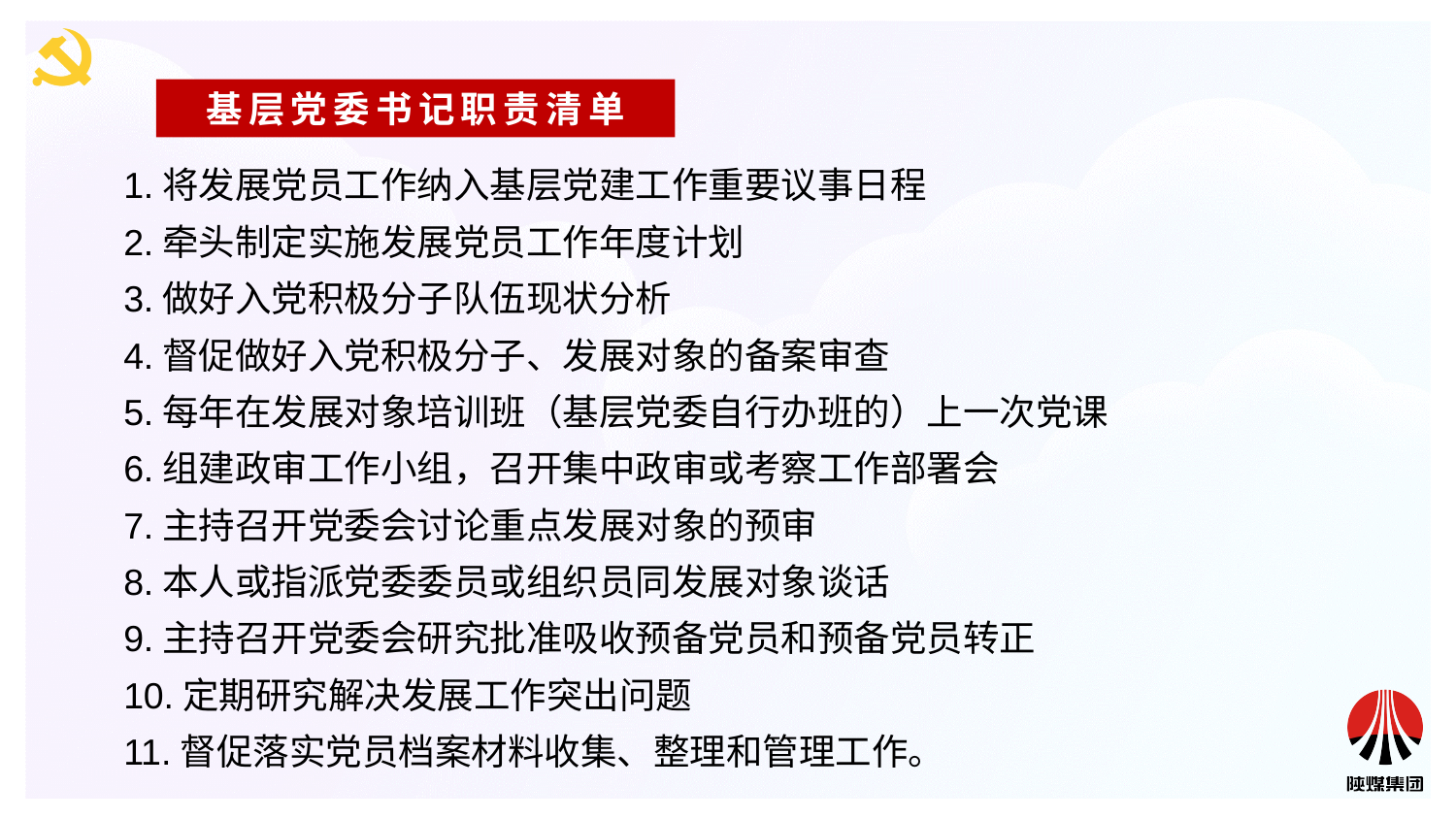

基层党委书记职责清单
1.将发展党员工作纳入基层党建工作重要议事日程
2.牵头制定实施发展党员工作年度计划
3.做好入党积极分子队伍现状分析
4.督促做好入党积极分子、发展对象的备案审查
5.每年在发展对象培训班（基层党委自行办班的）上一次党课
6.组建政审工作小组，召开集中政审或考察工作部署会
7.主持召开党委会讨论重点发展对象的预审
8.本人或指派党委委员或组织员同发展对象谈话
9.主持召开党委会研究批准吸收预备党员和预备党员转正
10.定期研究解决发展工作突出问题
11.督促落实党员档案材料收集、整理和管理工作。